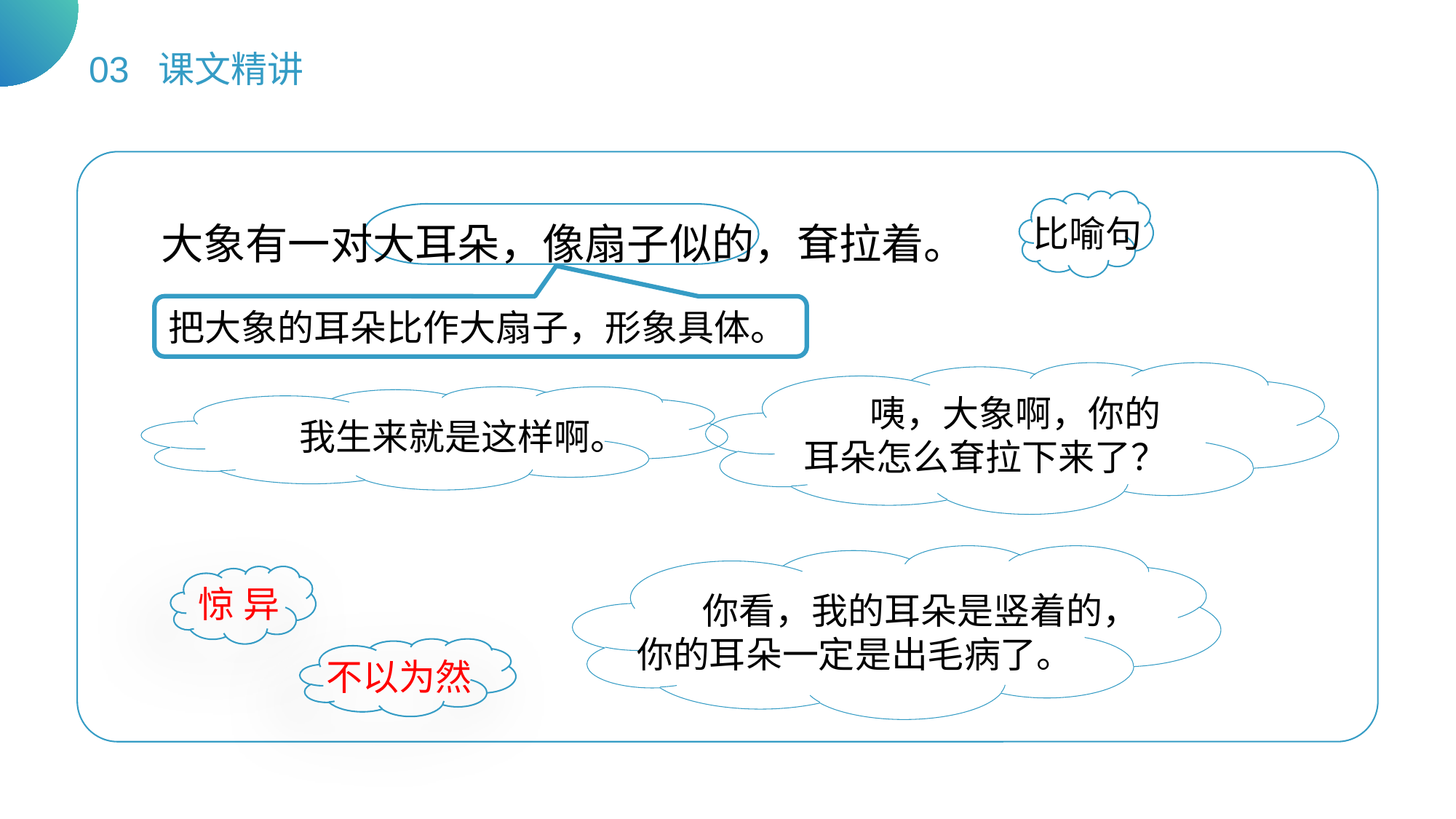

03  课文精讲
大象有一对大耳朵，像扇子似的，耷拉着。

比喻句

把大象的耳朵比作大扇子，形象具体。
       咦，大象啊，你的耳朵怎么耷拉下来了？
       我生来就是这样啊。

       你看，我的耳朵是竖着的，你的耳朵一定是出毛病了。

惊 异

不以为然